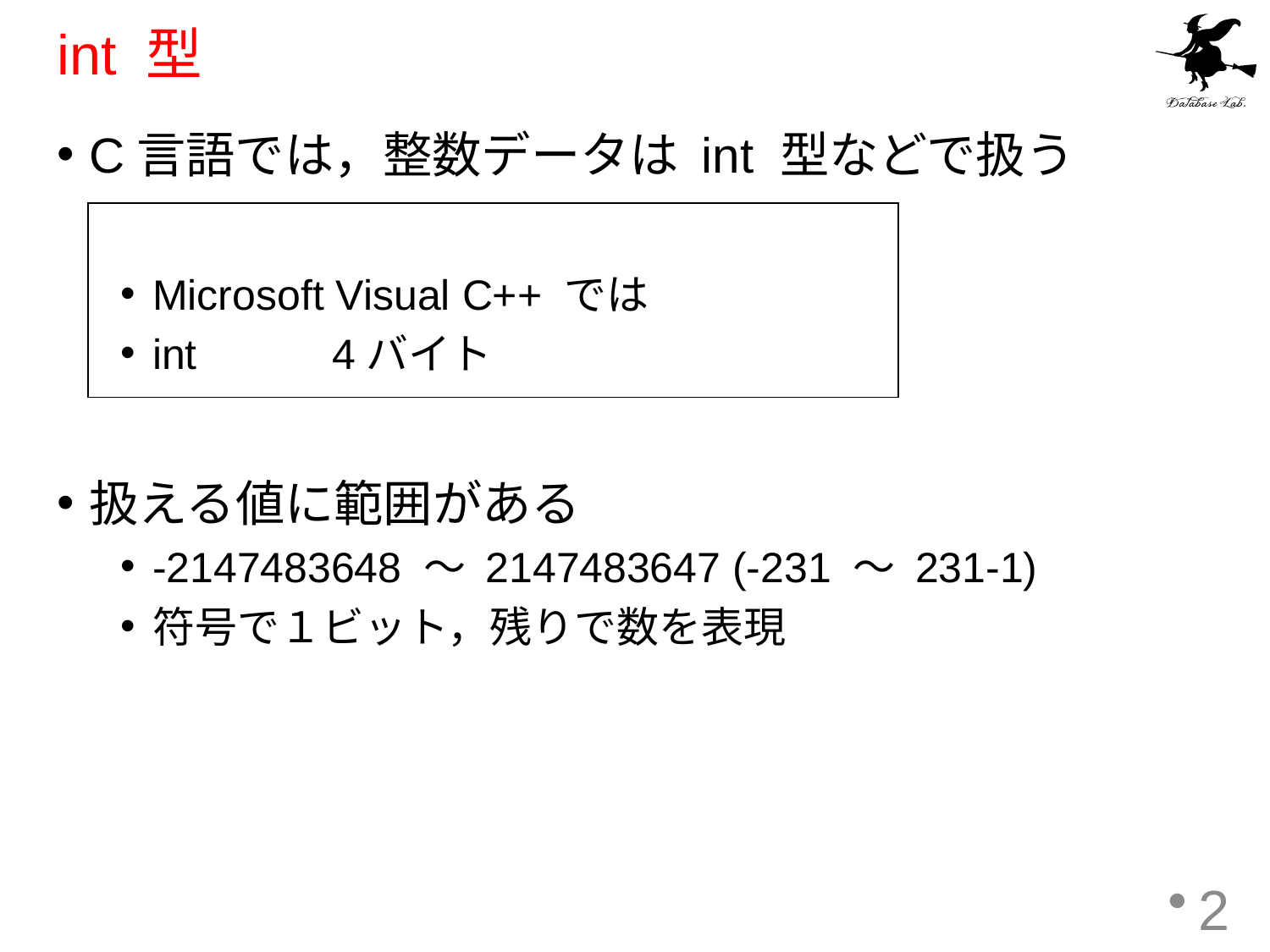

# int 型
C言語では，整数データは int 型などで扱う

Microsoft Visual C++ では
int	　4バイト

扱える値に範囲がある
-2147483648 ～ 2147483647 (-231 ～ 231-1)
符号で１ビット，残りで数を表現

2